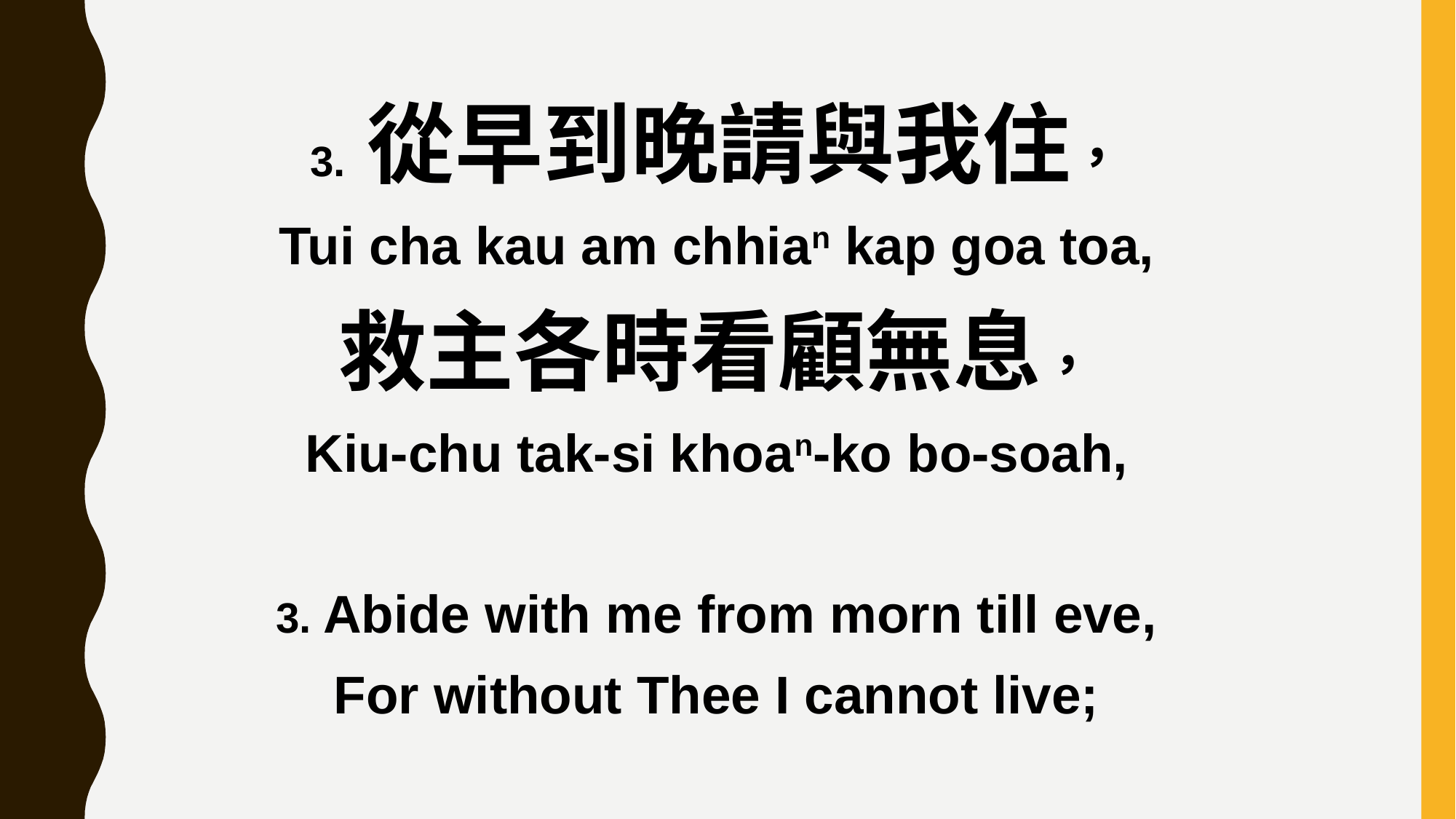

3. 從早到晚請與我住，
Tui cha kau am chhian kap goa toa,
救主各時看顧無息，
Kiu-chu tak-si khoan-ko bo-soah,

3. Abide with me from morn till eve,
For without Thee I cannot live;